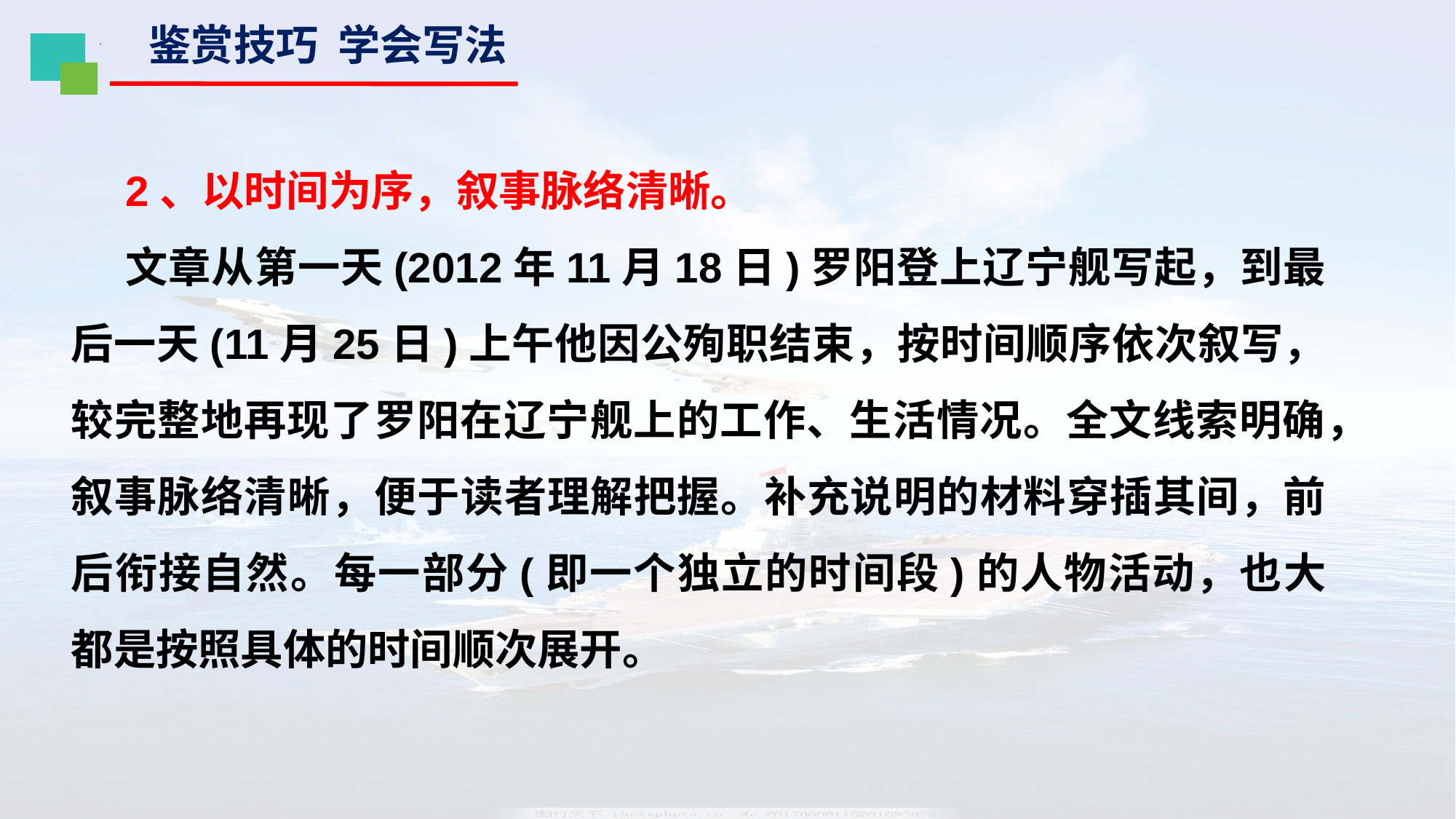

鉴赏技巧  学会写法

2、以时间为序，叙事脉络清晰。
文章从第一天(2012年11月18日)罗阳登上辽宁舰写起，到最后一天(11月25日)上午他因公殉职结束，按时间顺序依次叙写，较完整地再现了罗阳在辽宁舰上的工作、生活情况。全文线索明确，叙事脉络清晰，便于读者理解把握。补充说明的材料穿插其间，前后衔接自然。每一部分(即一个独立的时间段)的人物活动，也大都是按照具体的时间顺次展开。